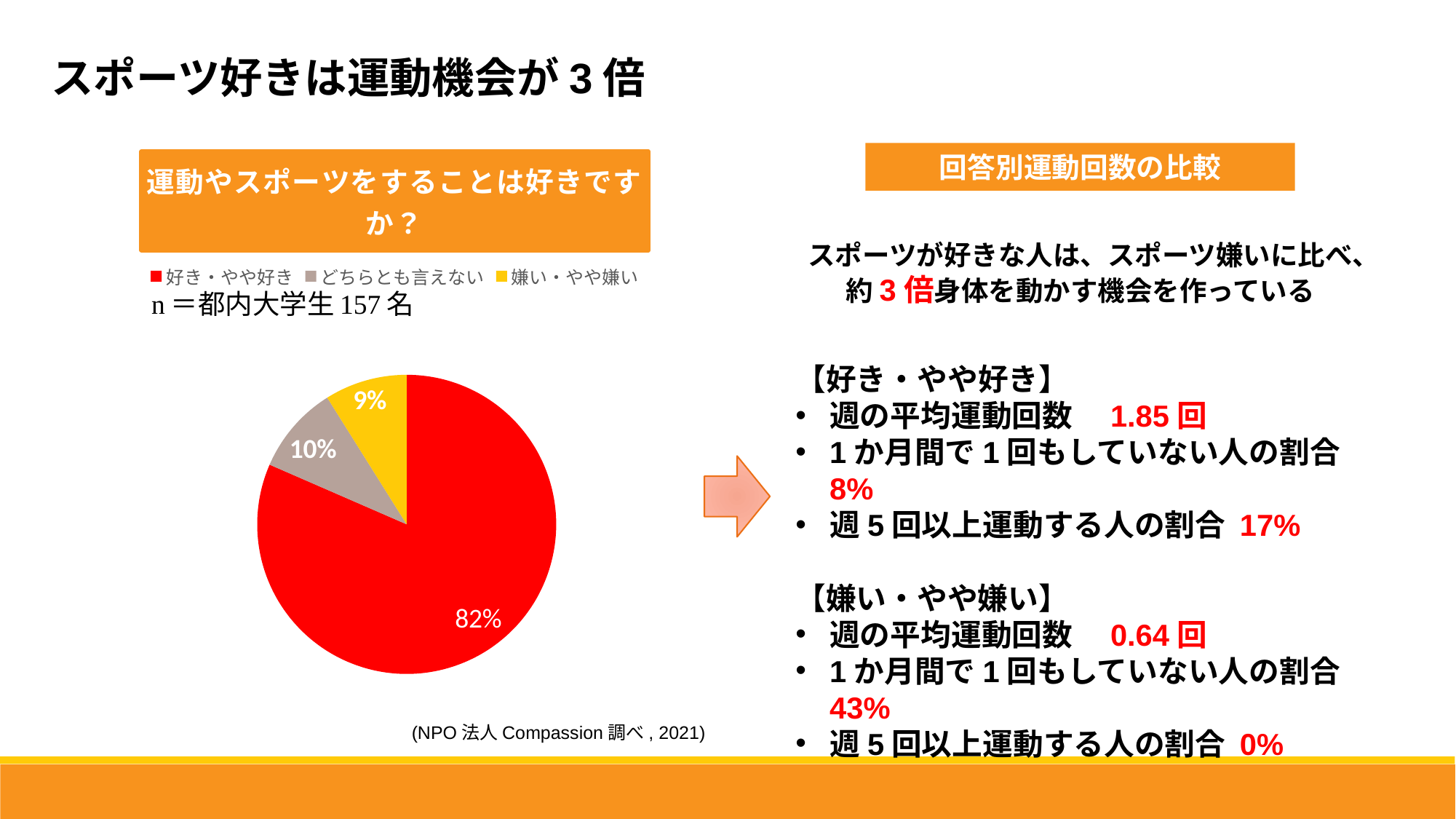

スポーツ好きは運動機会が3倍

### Chart: 運動やスポーツをすることは好きですか？

| Category | 運動やスポーツをすることは好きですか？ |
|---|---|
| 好き・やや好き | 128.0 |
| どちらとも言えない | 15.0 |
| 嫌い・やや嫌い | 14.0 |
回答別運動回数の比較
スポーツが好きな人は、スポーツ嫌いに比べ、
約3倍身体を動かす機会を作っている
【好き・やや好き】
週の平均運動回数　1.85回
1か月間で1回もしていない人の割合 8%
週5回以上運動する人の割合 17%

【嫌い・やや嫌い】
週の平均運動回数　0.64回
1か月間で1回もしていない人の割合 43%
週5回以上運動する人の割合 0%

(NPO法人Compassion調べ, 2021)